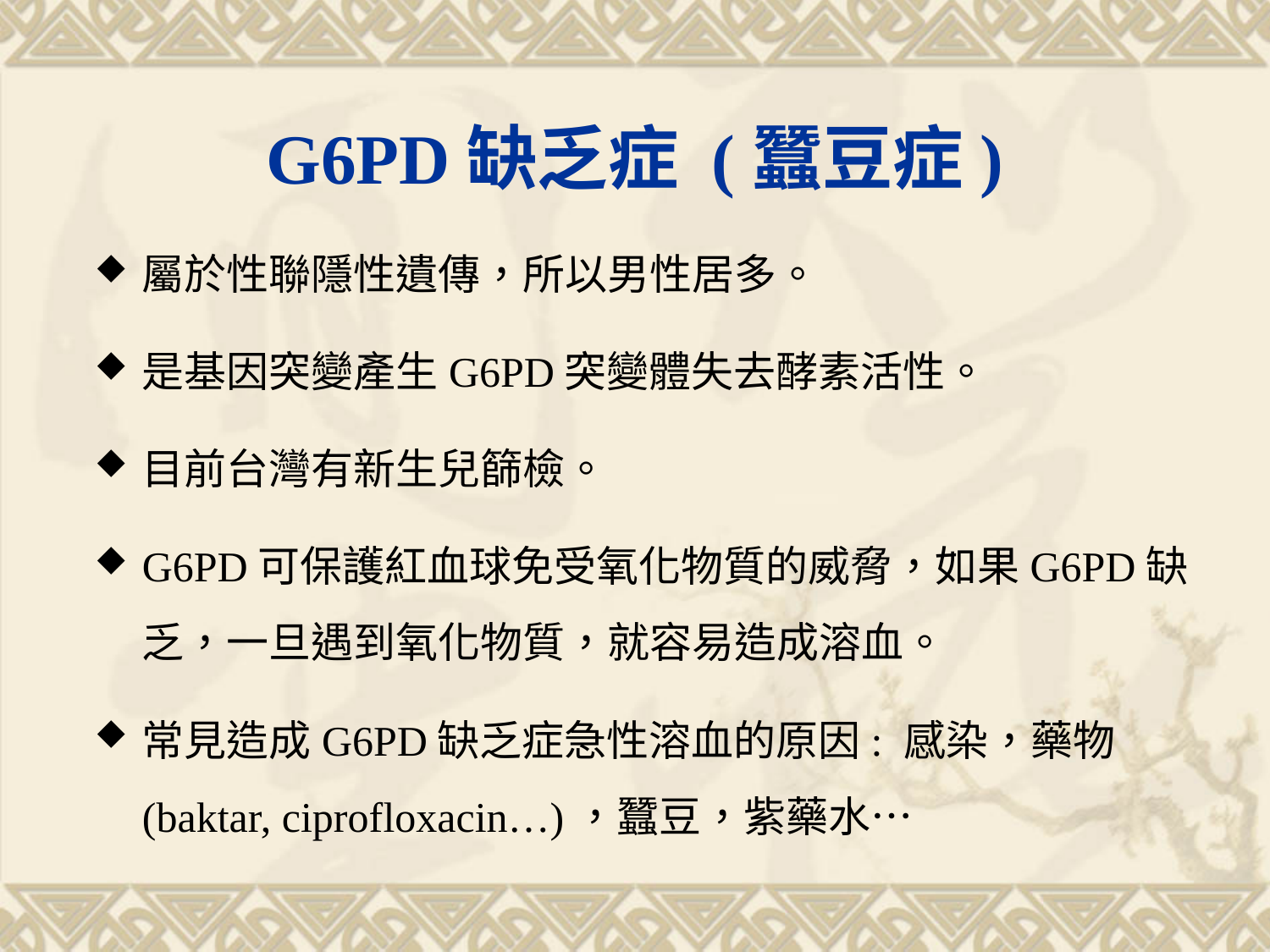

# G6PD缺乏症 (蠶豆症)
屬於性聯隱性遺傳，所以男性居多。
是基因突變產生G6PD突變體失去酵素活性。
目前台灣有新生兒篩檢。
G6PD可保護紅血球免受氧化物質的威脅，如果G6PD缺乏，一旦遇到氧化物質，就容易造成溶血。
常見造成G6PD缺乏症急性溶血的原因: 感染，藥物(baktar, ciprofloxacin…)，蠶豆，紫藥水…